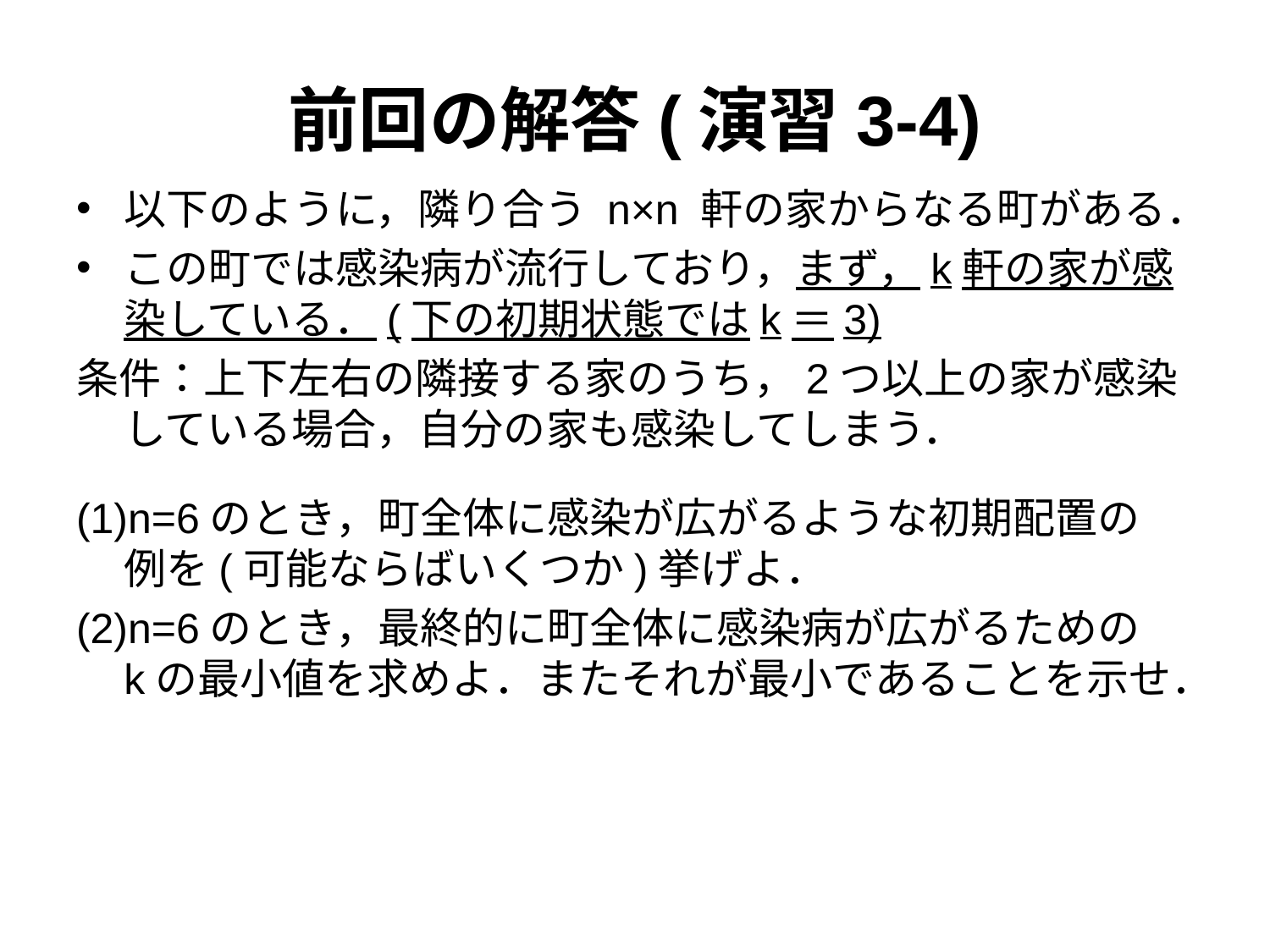

# 前回の解答(演習3-4)
以下のように，隣り合う n×n 軒の家からなる町がある．
この町では感染病が流行しており，まず，k軒の家が感染している．(下の初期状態ではk＝3)
条件：上下左右の隣接する家のうち，2つ以上の家が感染している場合，自分の家も感染してしまう．

(1)n=6のとき，町全体に感染が広がるような初期配置の　例を(可能ならばいくつか)挙げよ．
(2)n=6のとき，最終的に町全体に感染病が広がるための　kの最小値を求めよ．またそれが最小であることを示せ．